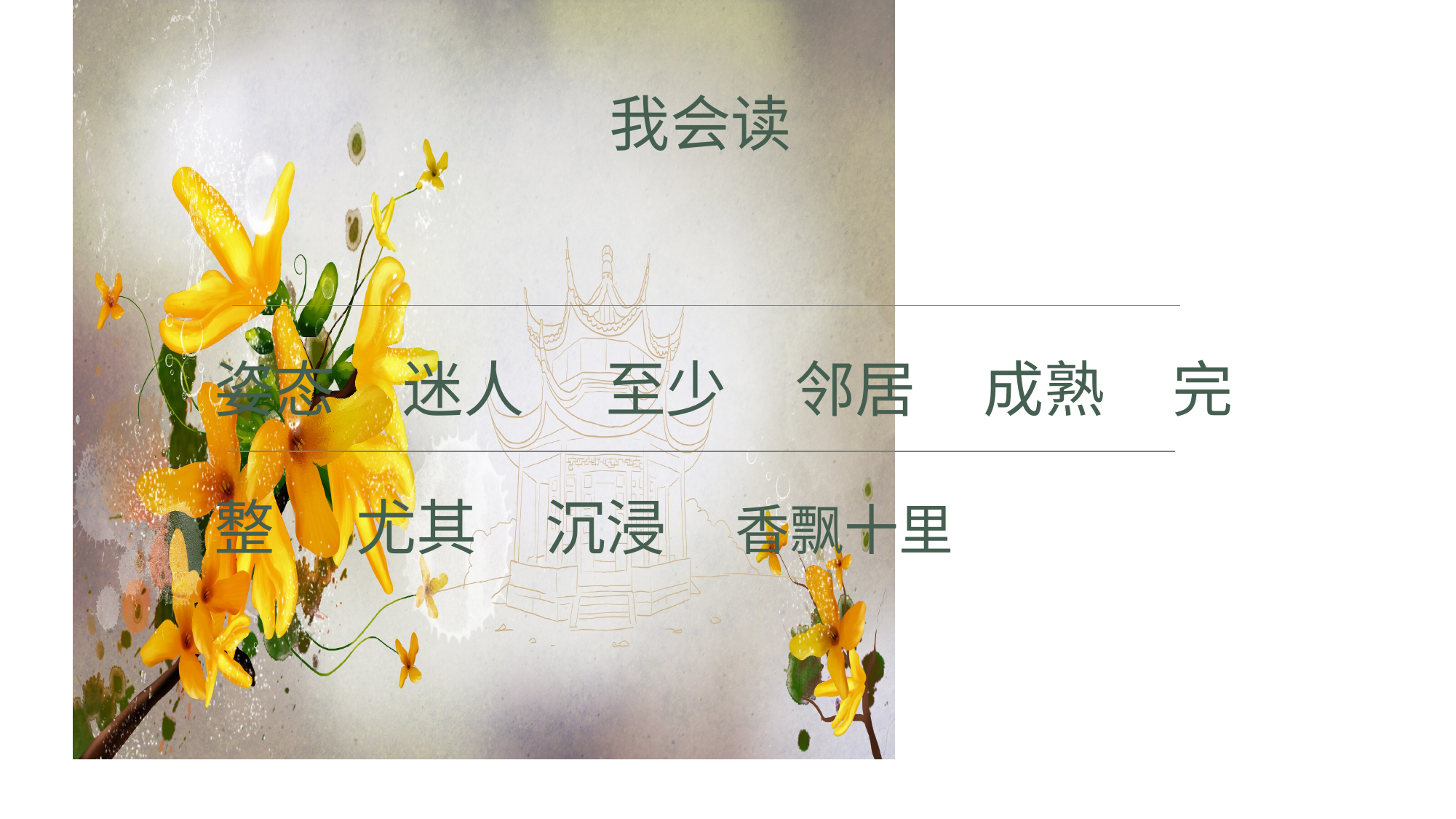

我会读
姿态     迷人      至少     邻居     成熟     完整      尤其     沉浸     香飘十里